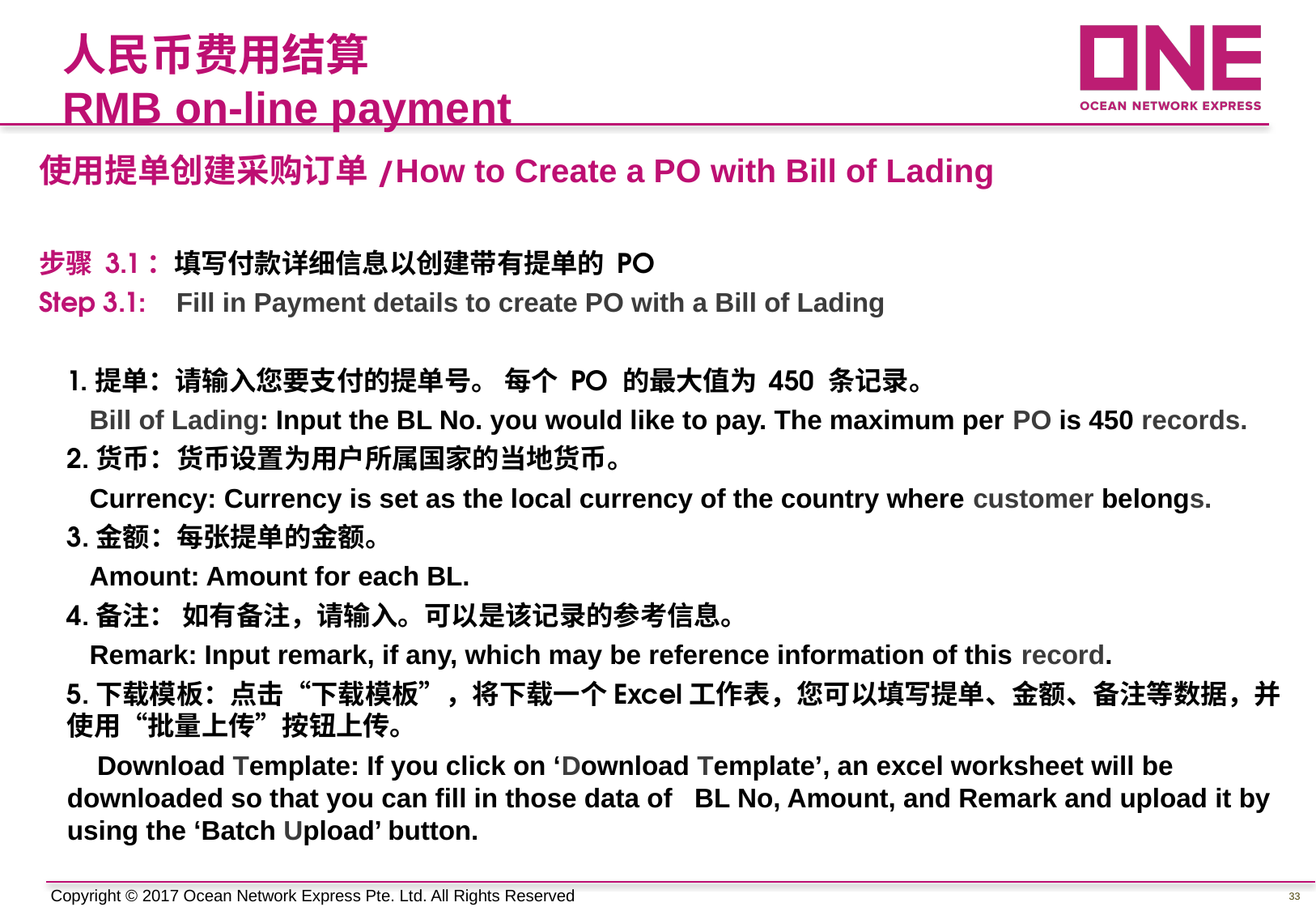

人民币费用结算
RMB on-line payment
使用提单创建采购订单/How to Create a PO with Bill of Lading

步骤 3.1：填写付款详细信息以创建带有提单的 PO
Step 3.1:    Fill in Payment details to create PO with a Bill of Lading

1.提单：请输入您要支付的提单号。 每个 PO 的最大值为 450 条记录。
   Bill of Lading: Input the BL No. you would like to pay. The maximum per PO is 450 records.
2.货币：货币设置为用户所属国家的当地货币。
   Currency: Currency is set as the local currency of the country where customer belongs.
3.金额：每张提单的金额。
   Amount: Amount for each BL.
4.备注： 如有备注，请输入。可以是该记录的参考信息。
   Remark: Input remark, if any, which may be reference information of this record.
5.下载模板：点击“下载模板”，将下载一个Excel工作表，您可以填写提单、金额、备注等数据，并使用“批量上传”按钮上传。
    Download Template: If you click on ‘Download Template’, an excel worksheet will be downloaded so that you can fill in those data of   BL No, Amount, and Remark and upload it by using the ‘Batch Upload’ button.

33